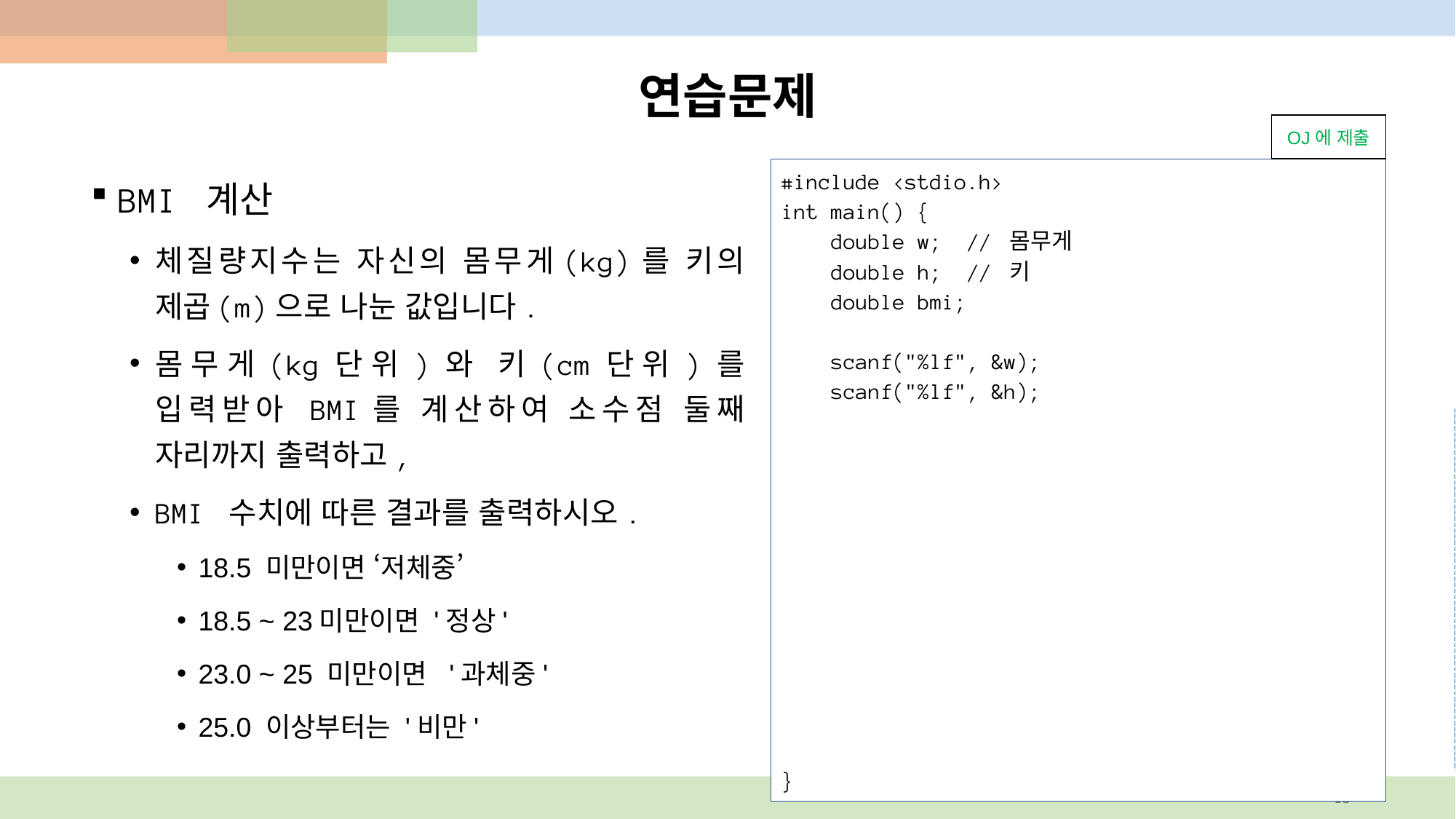

# 연습문제
OJ에 제출
#include <stdio.h>
int main() {
    double w;  // 몸무게
    double h;  // 키
    double bmi;

    scanf("%lf", &w);
    scanf("%lf", &h);

}

BMI 계산
체질량지수는 자신의 몸무게(kg)를 키의 제곱(m)으로 나눈 값입니다.
몸무게(kg단위)와 키(cm단위)를 입력받아 BMI를 계산하여 소수점 둘째 자리까지 출력하고,
BMI 수치에 따른 결과를 출력하시오.
18.5 미만이면 ‘저체중’
18.5 ~ 23미만이면 '정상'
23.0 ~ 25 미만이면  '과체중'
25.0 이상부터는 '비만'
h = h / 100;
bmi = w / (h*h);

printf("%.2lf\n", bmi);
if(bmi < 18.5)
    puts("저체중");
else if(bmi < 23)
    puts("정상");
else if(bmi < 25)
    puts("과체중");
else
    puts("비만");
49